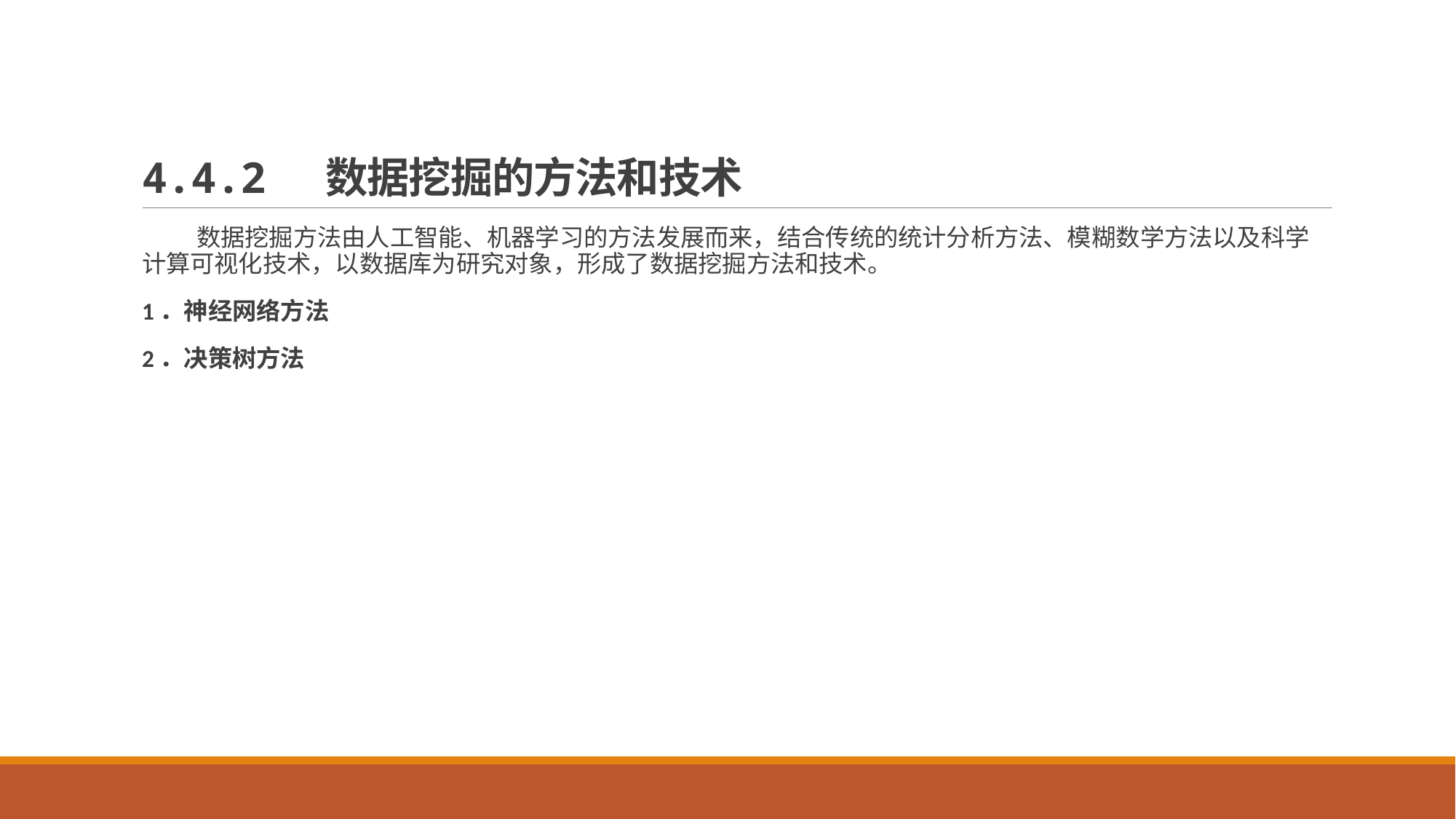

# 4.4.2  数据挖掘的方法和技术
         数据挖掘方法由人工智能、机器学习的方法发展而来，结合传统的统计分析方法、模糊数学方法以及科学计算可视化技术，以数据库为研究对象，形成了数据挖掘方法和技术。
1．神经网络方法
2．决策树方法